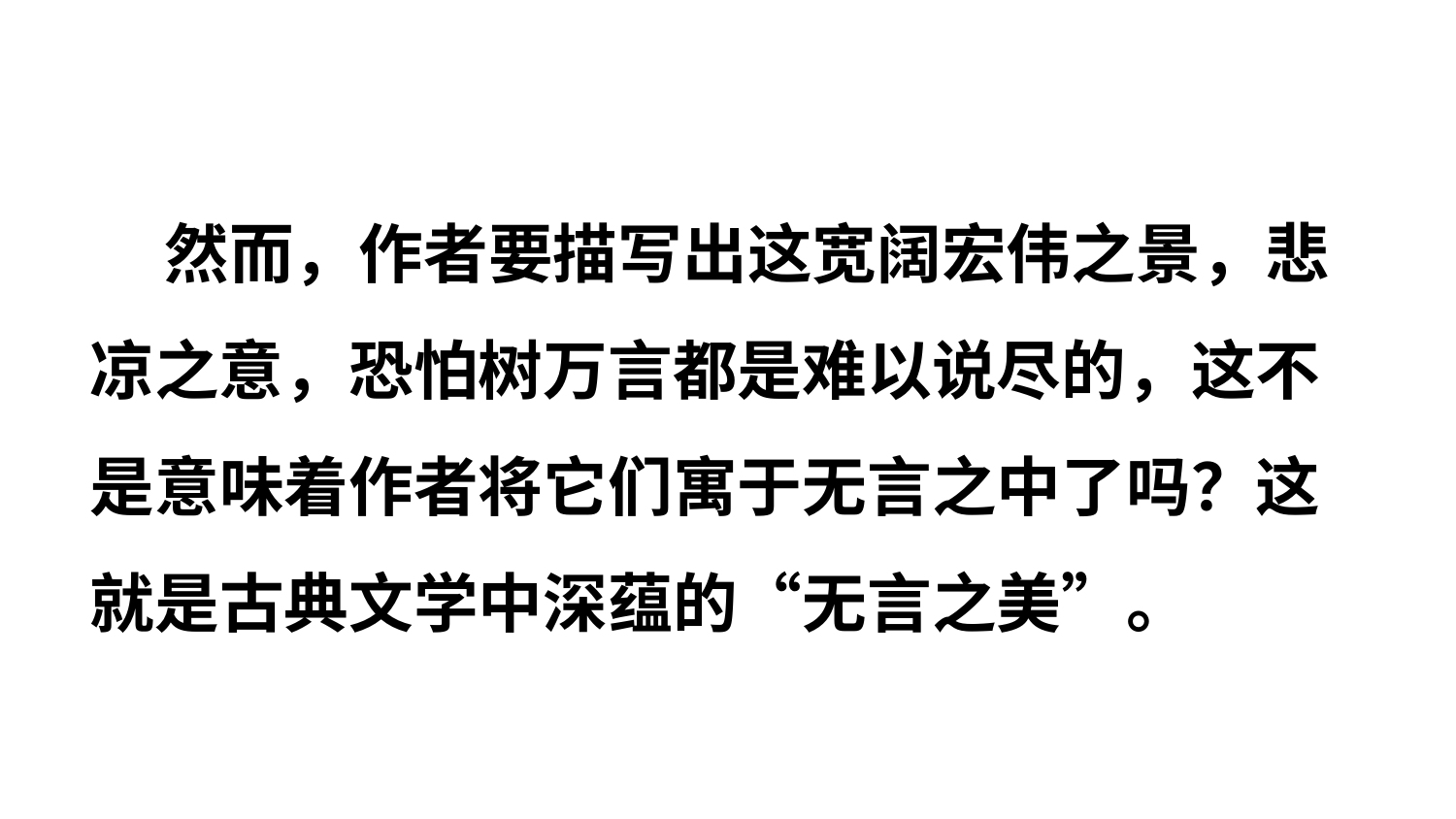

然而，作者要描写出这宽阔宏伟之景，悲凉之意，恐怕树万言都是难以说尽的，这不是意味着作者将它们寓于无言之中了吗？这就是古典文学中深蕴的“无言之美”。